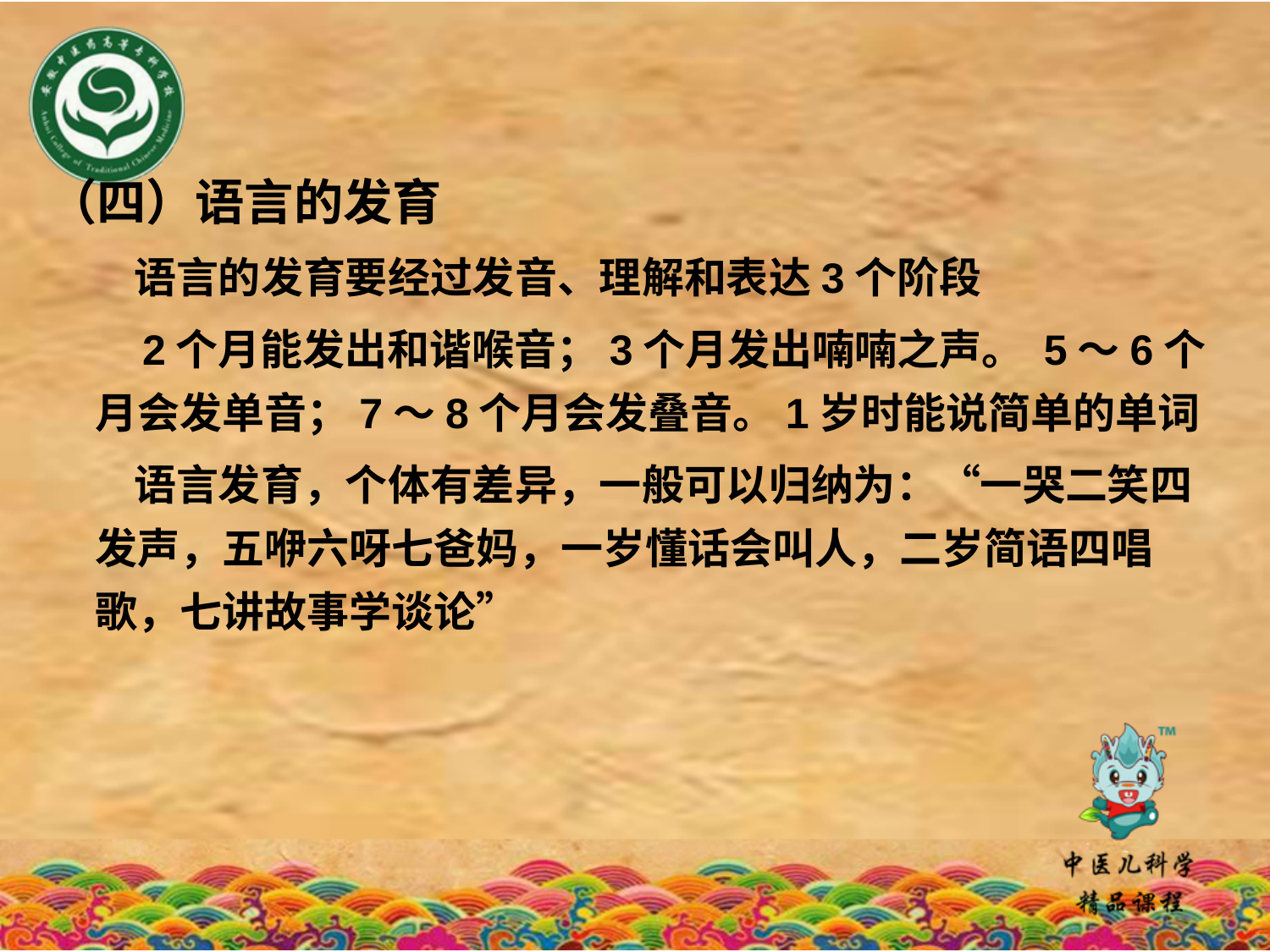

（四）语言的发育
        语言的发育要经过发音、理解和表达3个阶段
        2个月能发出和谐喉音；3个月发出喃喃之声。 5～6个月会发单音；7～8个月会发叠音。1岁时能说简单的单词
        语言发育，个体有差异，一般可以归纳为：“一哭二笑四发声，五咿六呀七爸妈，一岁懂话会叫人，二岁简语四唱歌，七讲故事学谈论”